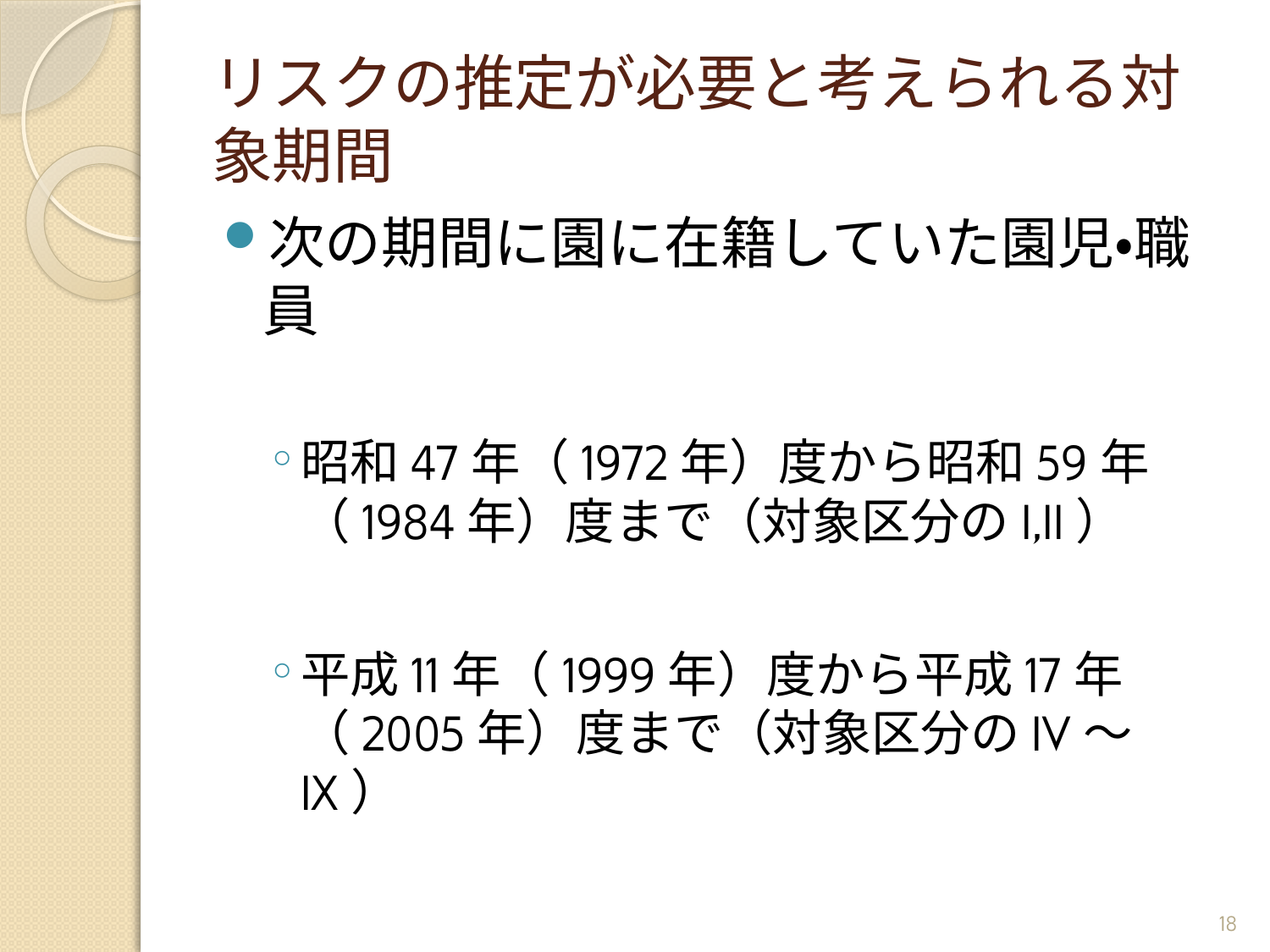

# リスクの推定が必要と考えられる対象期間
次の期間に園に在籍していた園児・職員

昭和47年（1972年）度から昭和59年（1984年）度まで（対象区分のI,II）

平成11年（1999年）度から平成17年（2005年）度まで（対象区分のIV～IX）

18